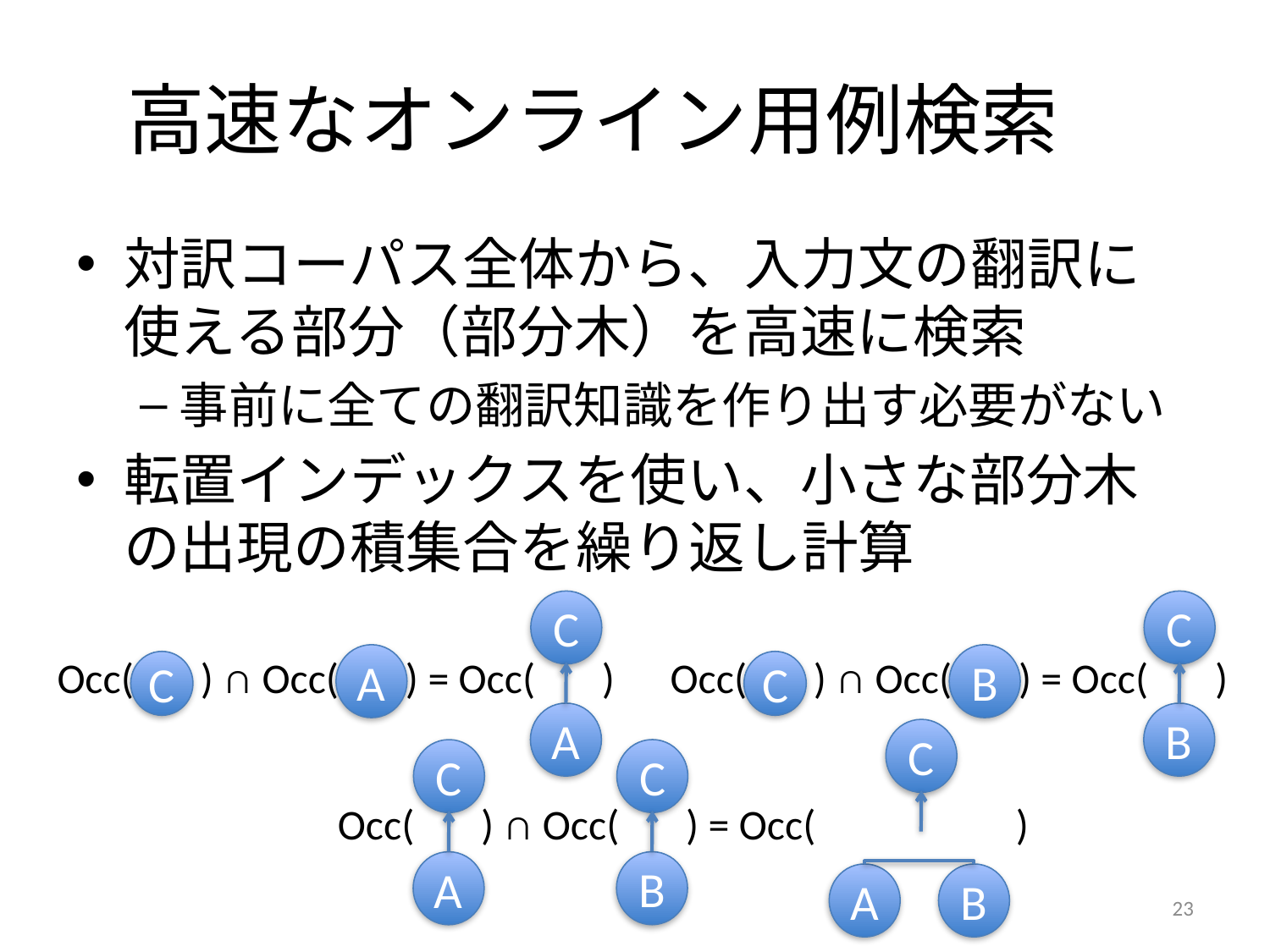

# 高速なオンライン用例検索
対訳コーパス全体から、入力文の翻訳に使える部分（部分木）を高速に検索
事前に全ての翻訳知識を作り出す必要がない
転置インデックスを使い、小さな部分木の出現の積集合を繰り返し計算
C
C
Occ(       ) ∩ Occ(       ) = Occ(       )
A
Occ(       ) ∩ Occ(       ) = Occ(       )
B
C
C
A
B
C
C
C
Occ(       ) ∩ Occ(       ) = Occ(                     )
B
A
A
B
23